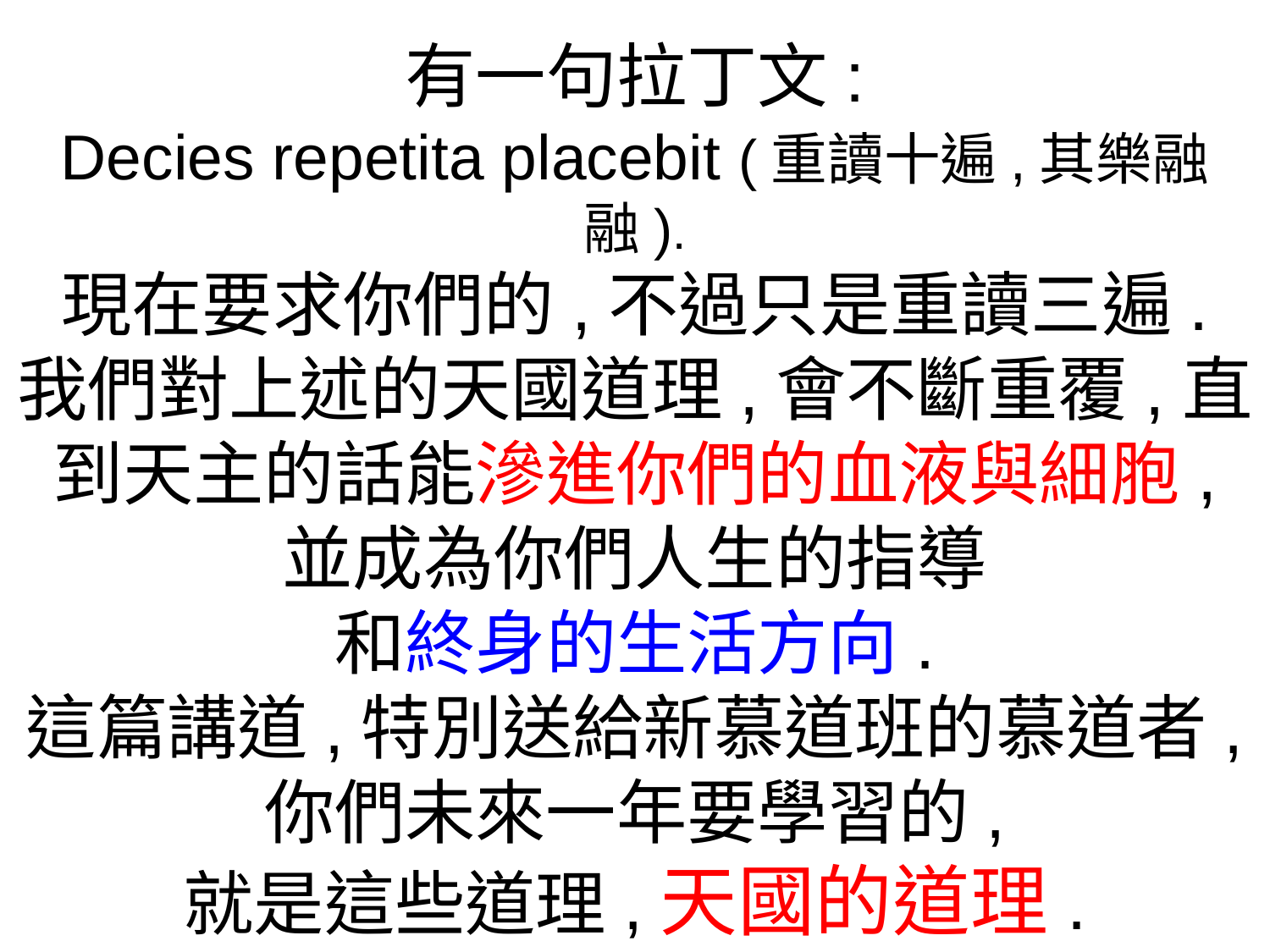

有一句拉丁文:
Decies repetita placebit (重讀十遍,其樂融融).
現在要求你們的,不過只是重讀三遍.
我們對上述的天國道理,會不斷重覆,直到天主的話能滲進你們的血液與細胞,
並成為你們人生的指導
和終身的生活方向.
這篇講道,特別送給新慕道班的慕道者,
你們未來一年要學習的,
就是這些道理,天國的道理.